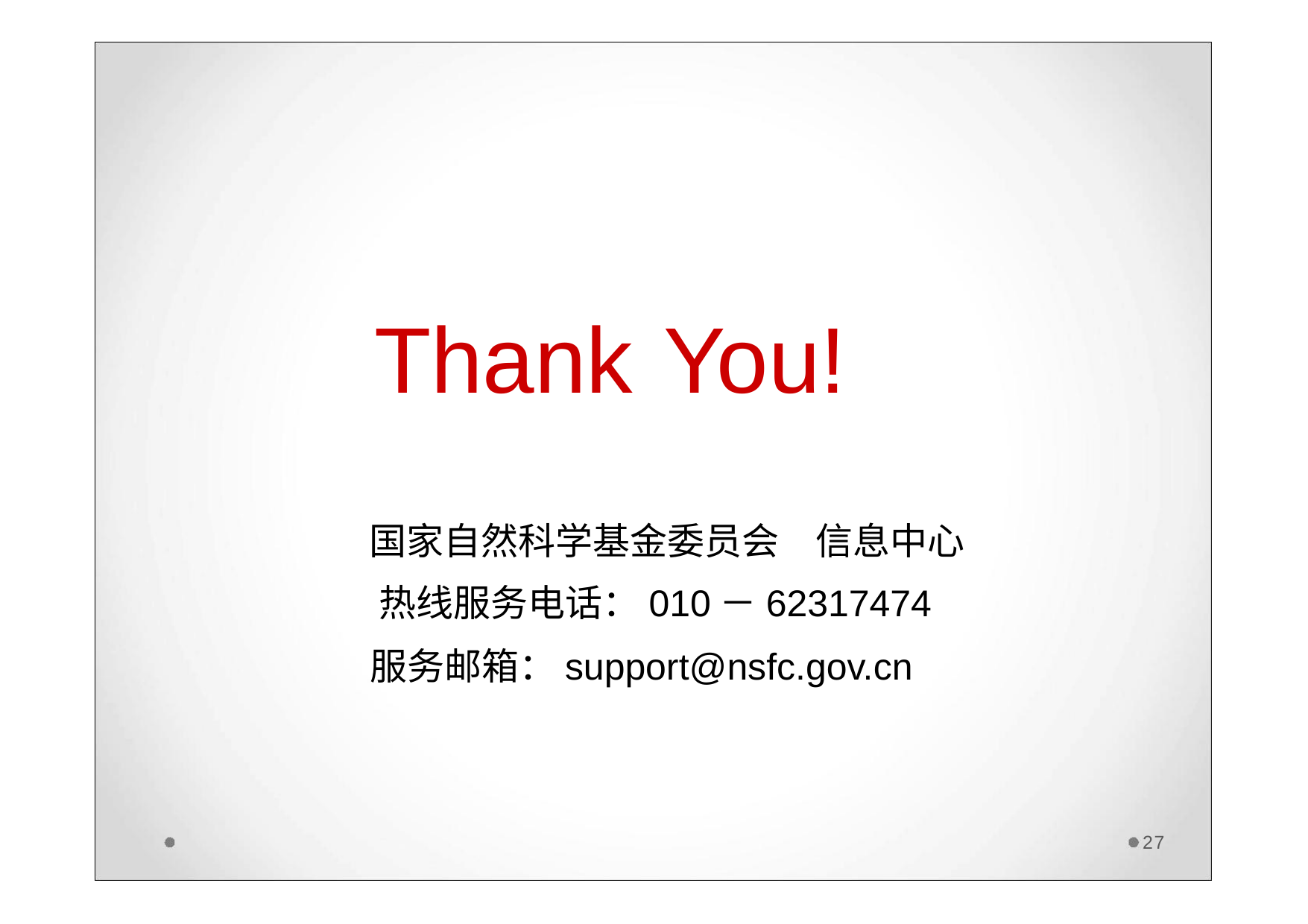

Thank You!
国家自然科学基金委员会 信息中心
热线服务电话：010－62317474
服务邮箱：support@nsfc.gov.cn
27